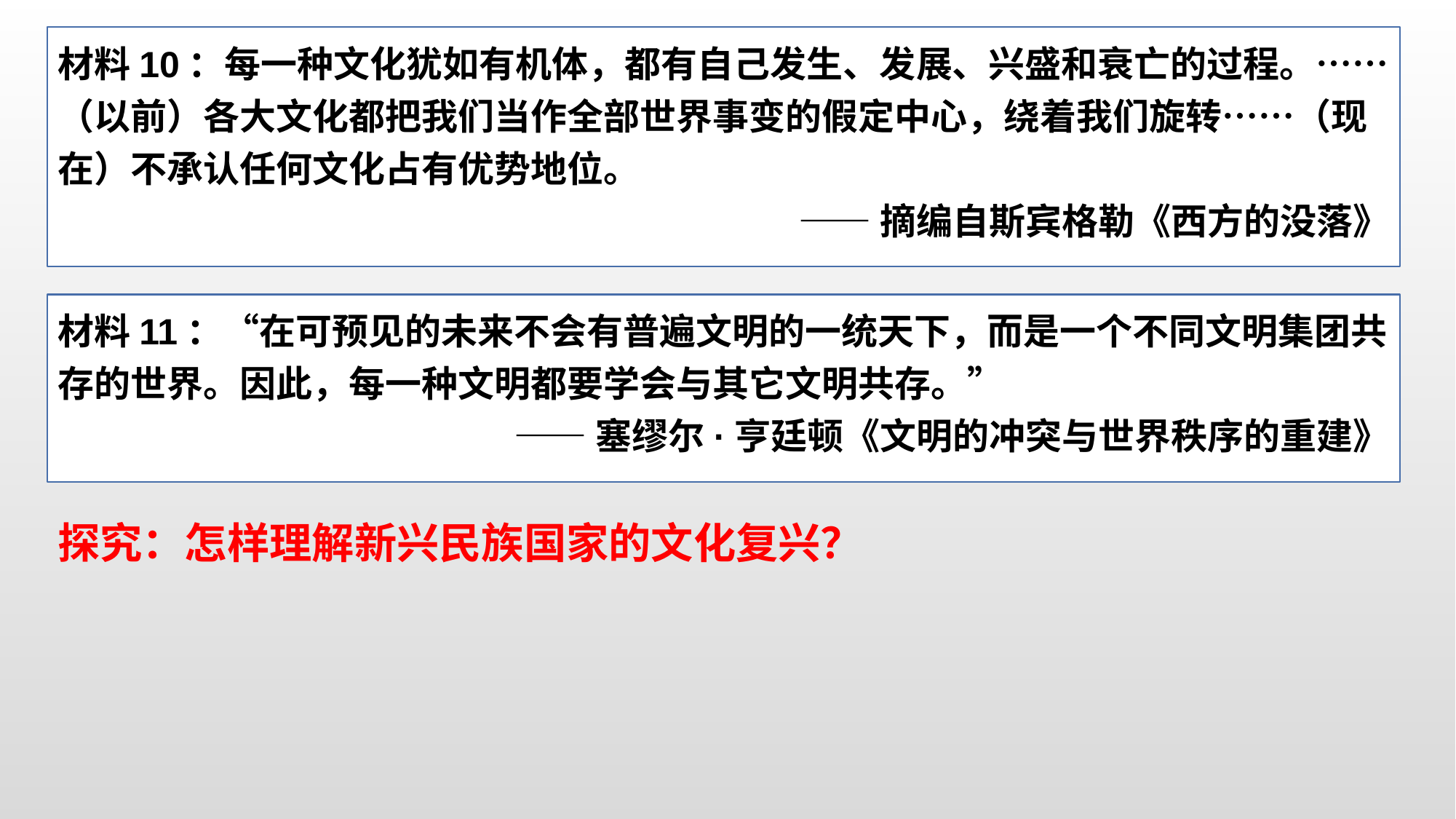

材料10：每一种文化犹如有机体，都有自己发生、发展、兴盛和衰亡的过程。……（以前）各大文化都把我们当作全部世界事变的假定中心，绕着我们旋转……（现在）不承认任何文化占有优势地位。
——摘编自斯宾格勒《西方的没落》
材料11：“在可预见的未来不会有普遍文明的一统天下，而是一个不同文明集团共存的世界。因此，每一种文明都要学会与其它文明共存。”
            ——塞缪尔·亨廷顿《文明的冲突与世界秩序的重建》

探究：怎样理解新兴民族国家的文化复兴？